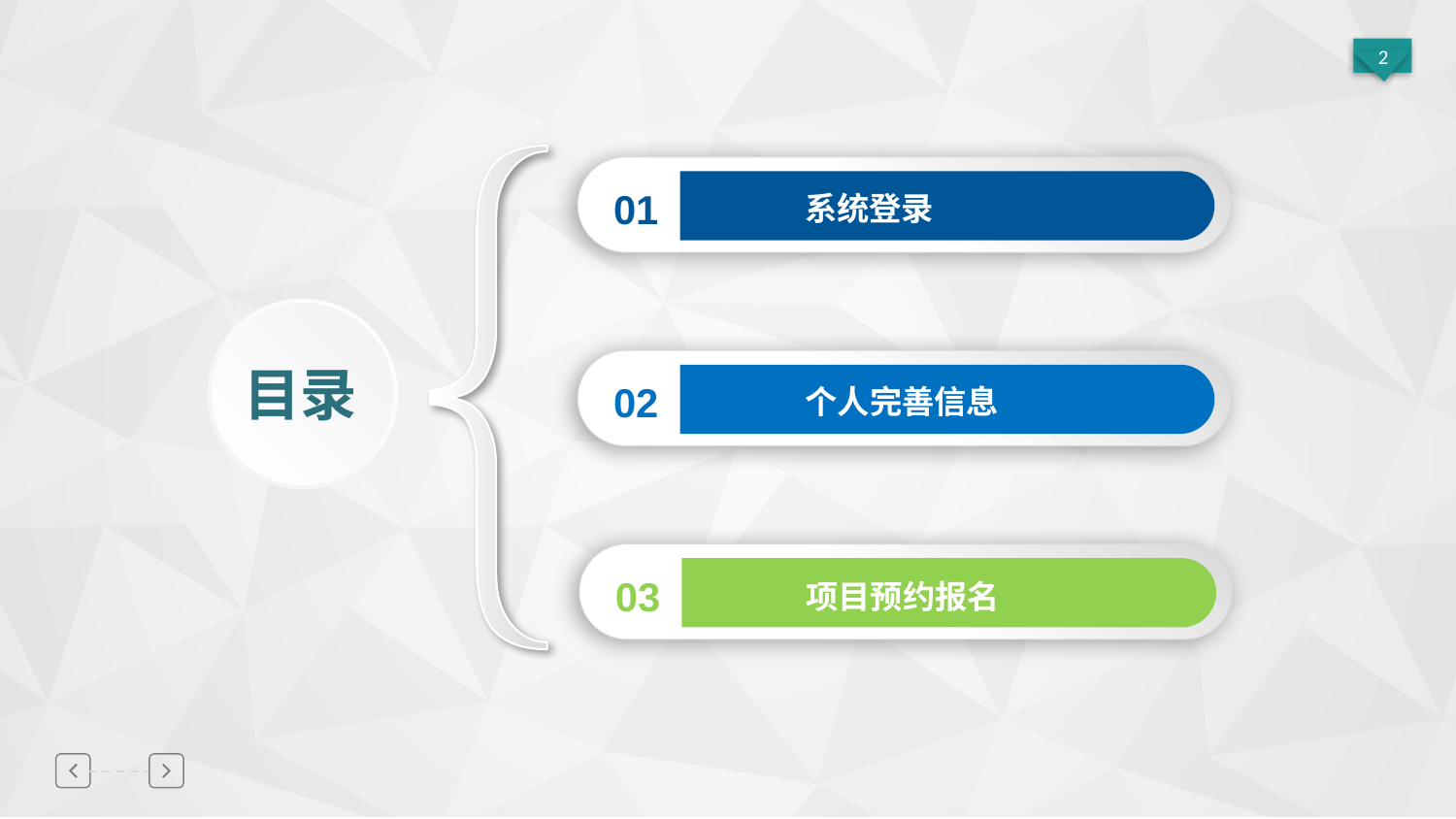

01
系统登录

02
个人完善信息
目录

03
项目预约报名